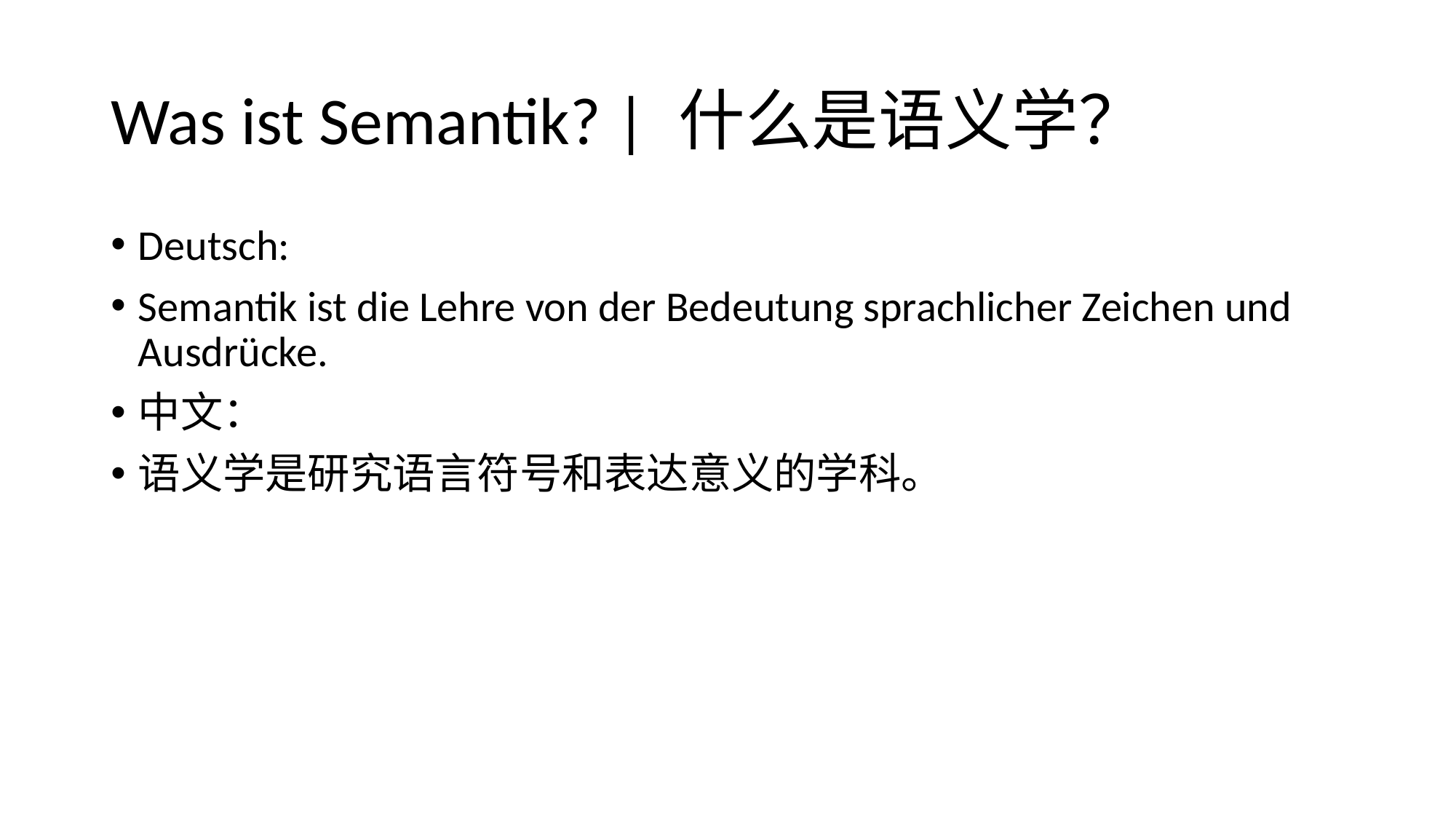

# Was ist Semantik? | 什么是语义学？
Deutsch:
Semantik ist die Lehre von der Bedeutung sprachlicher Zeichen und Ausdrücke.
中文：
语义学是研究语言符号和表达意义的学科。